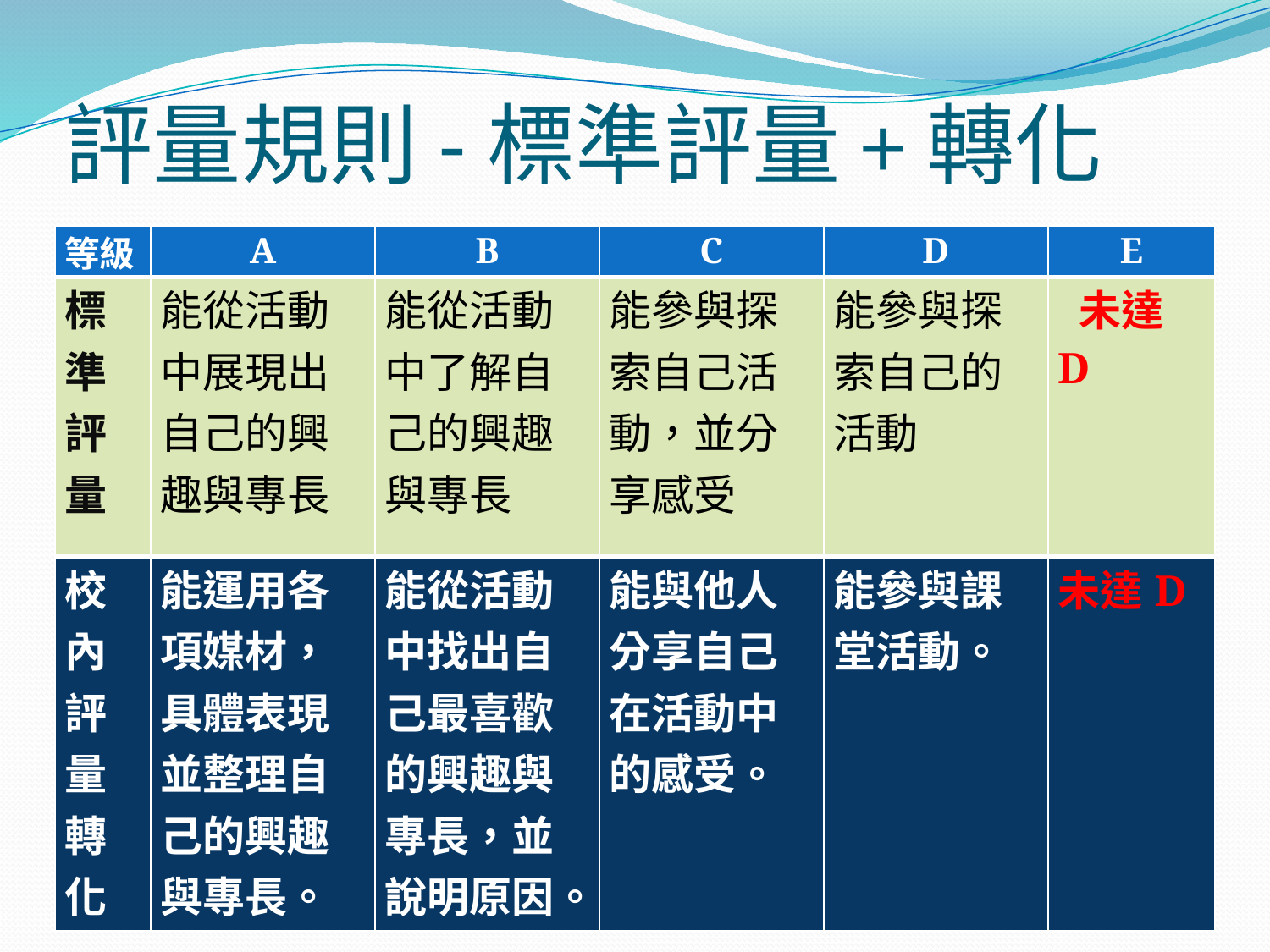

# 評量規則-標準評量+轉化
| 等級 | A | B | C | D | E |
| --- | --- | --- | --- | --- | --- |
| 標準評量 | 能從活動中展現出自己的興趣與專長 | 能從活動中了解自己的興趣與專長 | 能參與探索自己活動，並分享感受 | 能參與探索自己的活動 | 未達D |
| 校內評量 轉化 | 能運用各項媒材，具體表現並整理自己的興趣與專長。 | 能從活動中找出自己最喜歡的興趣與專長，並說明原因。 | 能與他人分享自己在活動中的感受。 | 能參與課堂活動。 | 未達D |